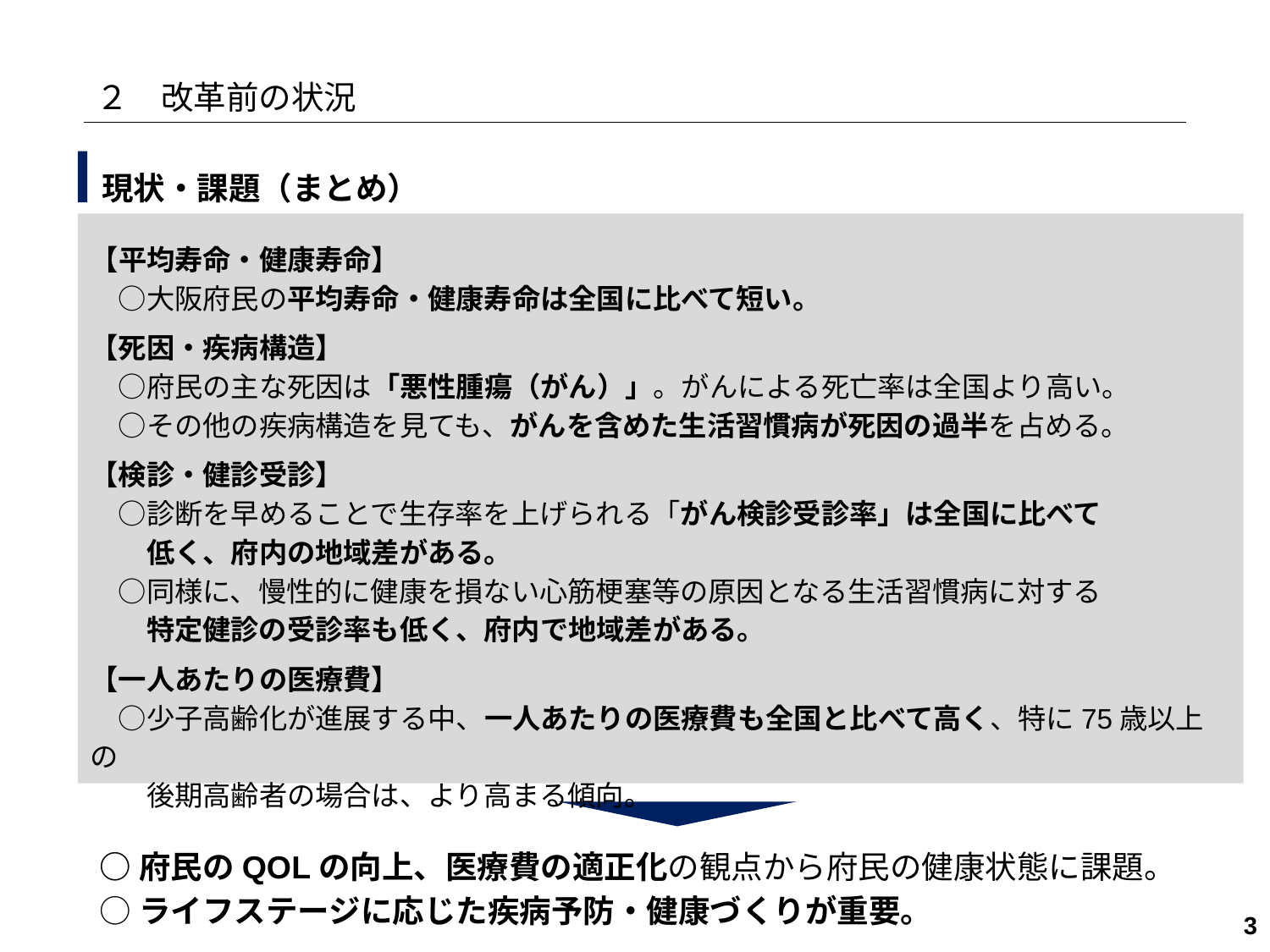

２　改革前の状況

現状・課題（まとめ）

【平均寿命・健康寿命】
　○大阪府民の平均寿命・健康寿命は全国に比べて短い。

【死因・疾病構造】
　○府民の主な死因は「悪性腫瘍（がん）」。がんによる死亡率は全国より高い。
　○その他の疾病構造を見ても、がんを含めた生活習慣病が死因の過半を占める。

【検診・健診受診】
　○診断を早めることで生存率を上げられる「がん検診受診率」は全国に比べて
　　低く、府内の地域差がある。
　○同様に、慢性的に健康を損ない心筋梗塞等の原因となる生活習慣病に対する
　　特定健診の受診率も低く、府内で地域差がある。

【一人あたりの医療費】
　○少子高齢化が進展する中、一人あたりの医療費も全国と比べて高く、特に75歳以上の
　　後期高齢者の場合は、より高まる傾向。

○府民のQOLの向上、医療費の適正化の観点から府民の健康状態に課題。
○ライフステージに応じた疾病予防・健康づくりが重要。
3